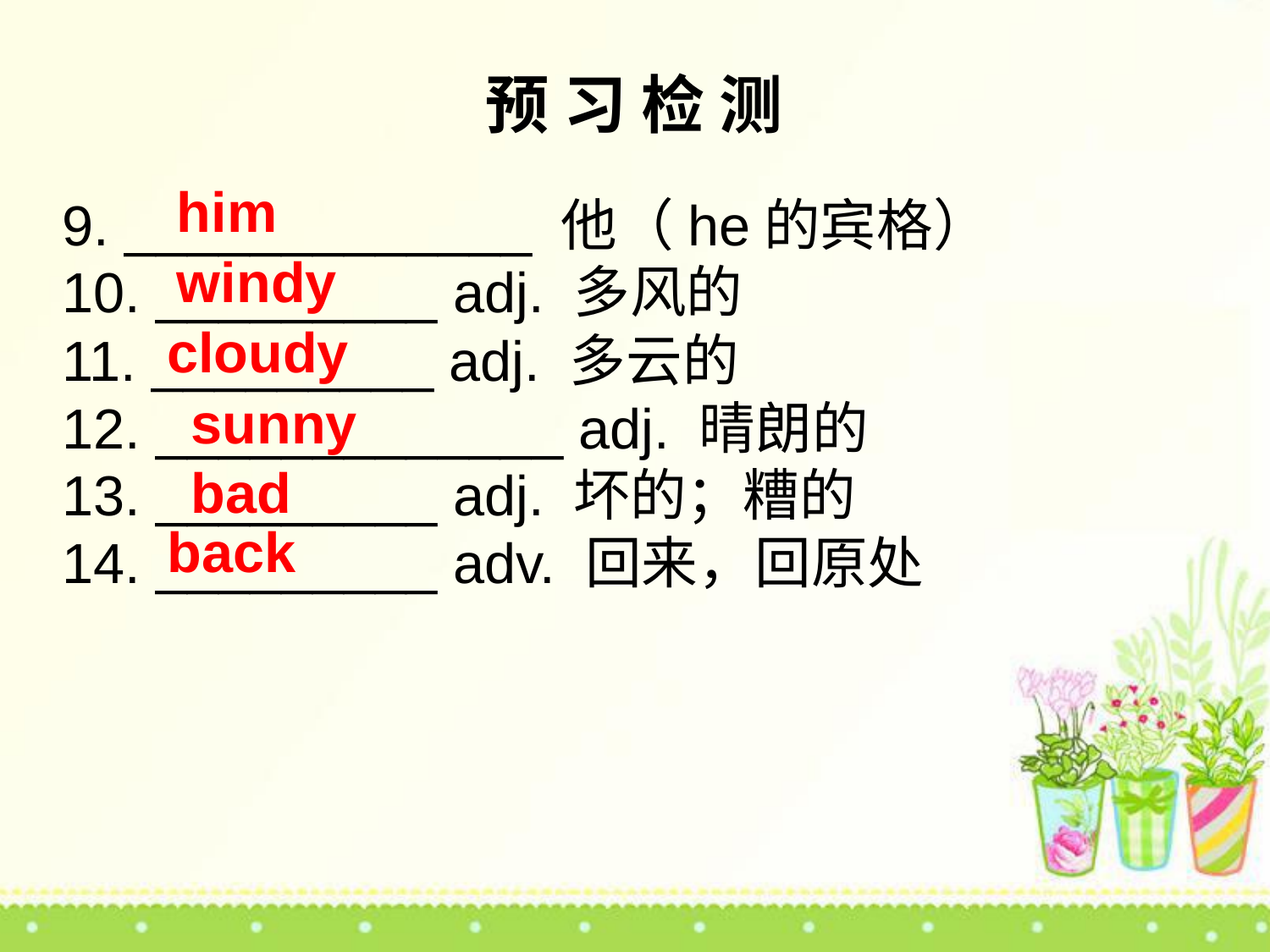

预 习 检 测
him
9. _____________ 他（he的宾格）
10. _________ adj. 多风的
11. _________ adj. 多云的
12. _____________ adj. 晴朗的
13. _________ adj. 坏的；糟的
14. _________ adv. 回来，回原处
windy
cloudy
sunny
bad
back